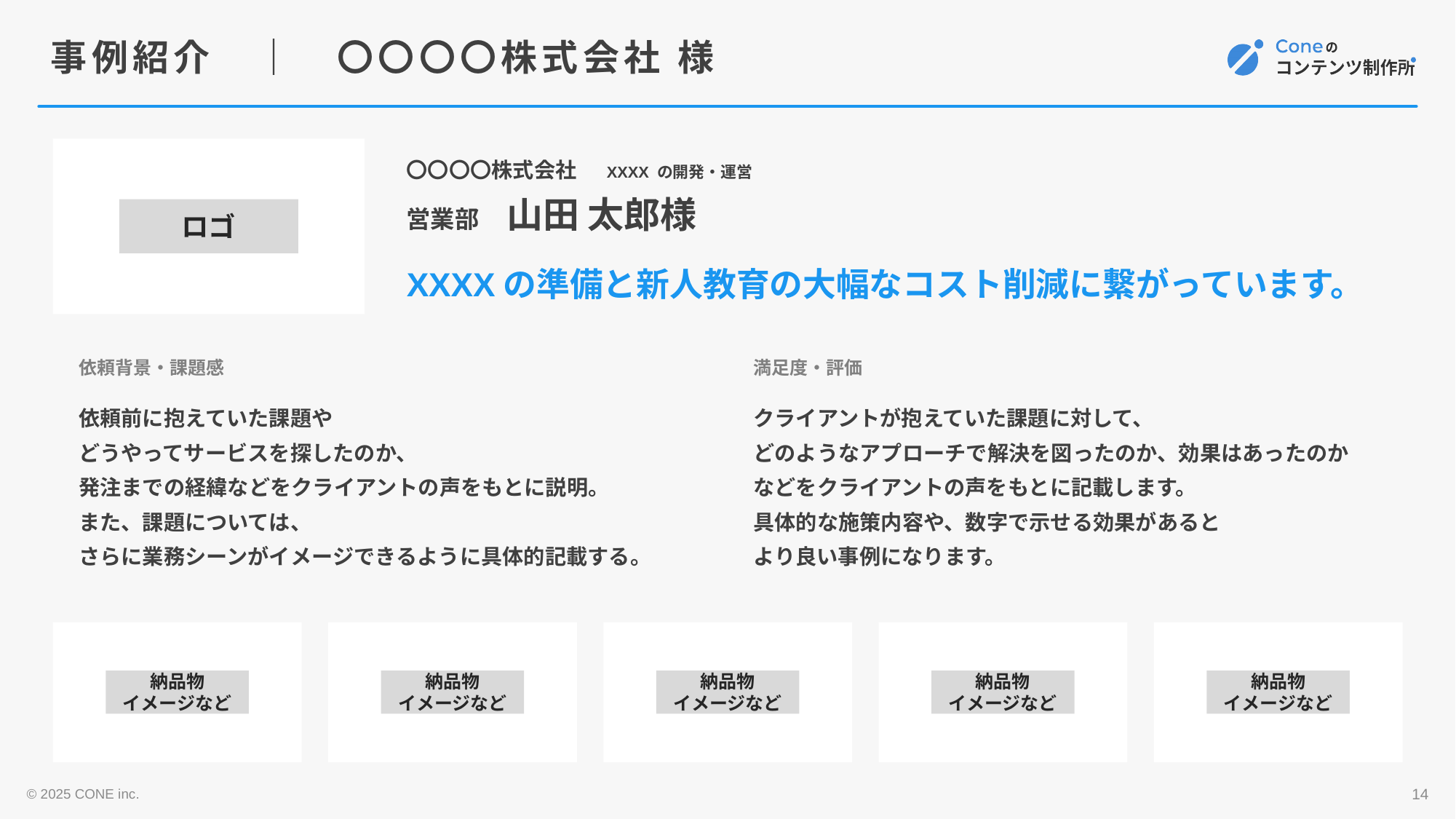

# 事例紹介　｜　〇〇〇〇株式会社 様

〇〇〇〇株式会社　XXXX の開発・運営
営業部　山田 太郎様
XXXXの準備と新人教育の大幅なコスト削減に繋がっています。
ロゴ
依頼背景・課題感
依頼前に抱えていた課題や
どうやってサービスを探したのか、
発注までの経緯などをクライアントの声をもとに説明。
また、課題については、
さらに業務シーンがイメージできるように具体的記載する。
満足度・評価
クライアントが抱えていた課題に対して、
どのようなアプローチで解決を図ったのか、効果はあったのか
などをクライアントの声をもとに記載します。
具体的な施策内容や、数字で示せる効果があると
より良い事例になります。

納品物
イメージなど

納品物
イメージなど

納品物
イメージなど

納品物
イメージなど

納品物
イメージなど
14
© 2025 CONE inc.